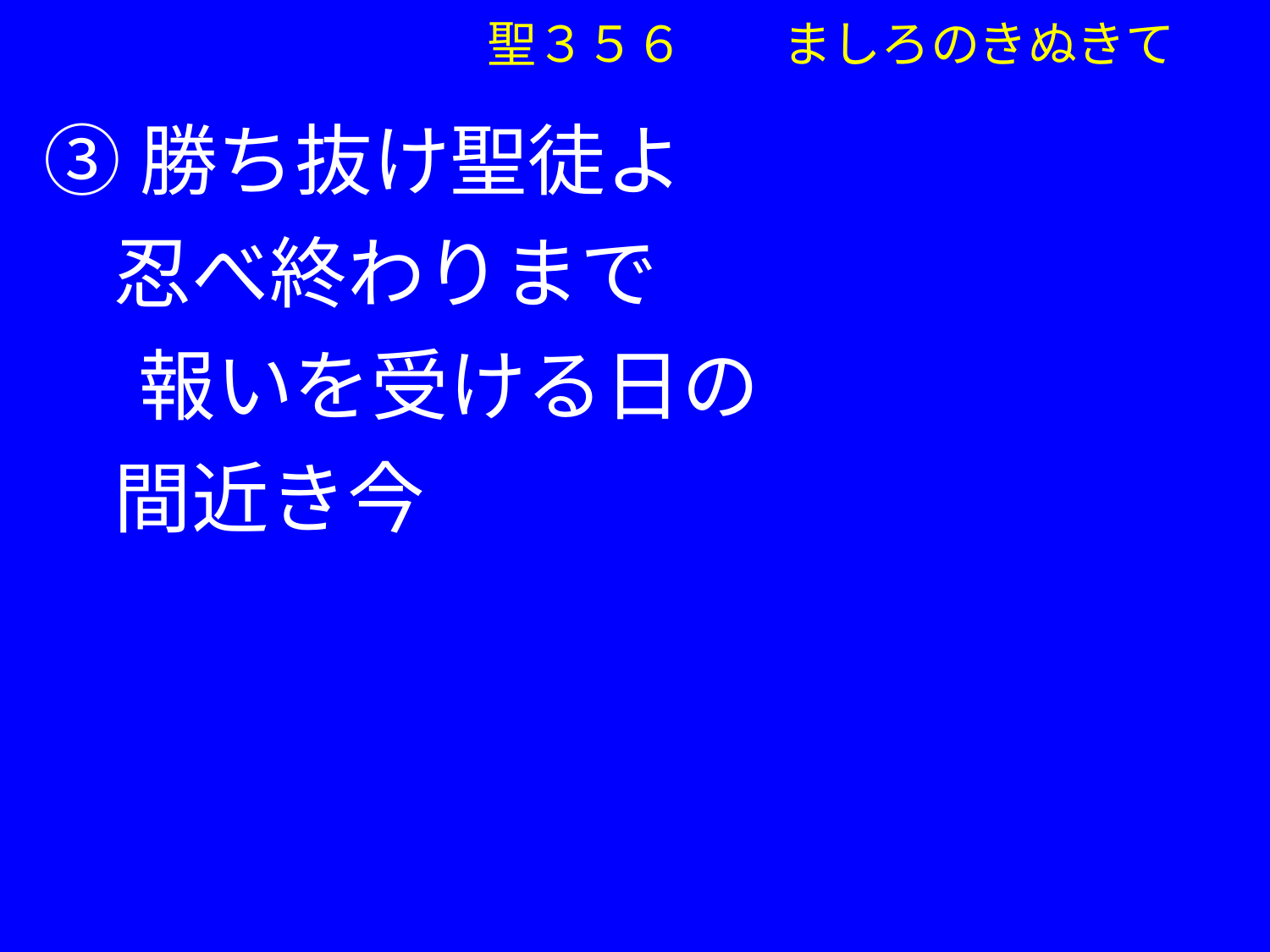

③勝ち抜け聖徒よ
   忍べ終わりまで
　 報いを受ける日の
   間近き今
聖３５６　　ましろのきぬきて